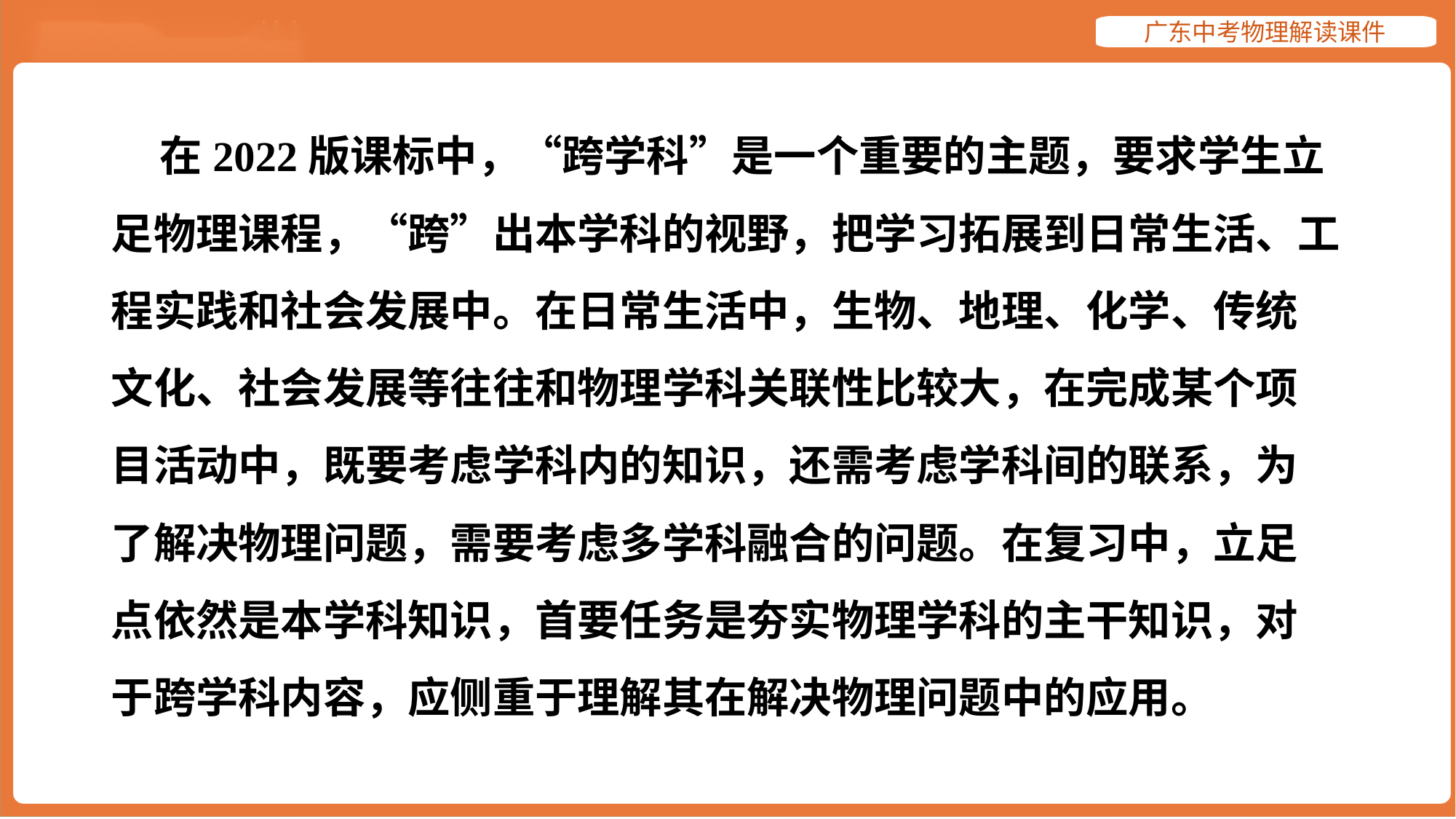

在2022版课标中，“跨学科”是一个重要的主题，要求学生立
足物理课程，“跨”出本学科的视野，把学习拓展到日常生活、工
程实践和社会发展中。在日常生活中，生物、地理、化学、传统
文化、社会发展等往往和物理学科关联性比较大，在完成某个项
目活动中，既要考虑学科内的知识，还需考虑学科间的联系，为
了解决物理问题，需要考虑多学科融合的问题。在复习中，立足
点依然是本学科知识，首要任务是夯实物理学科的主干知识，对
于跨学科内容，应侧重于理解其在解决物理问题中的应用。